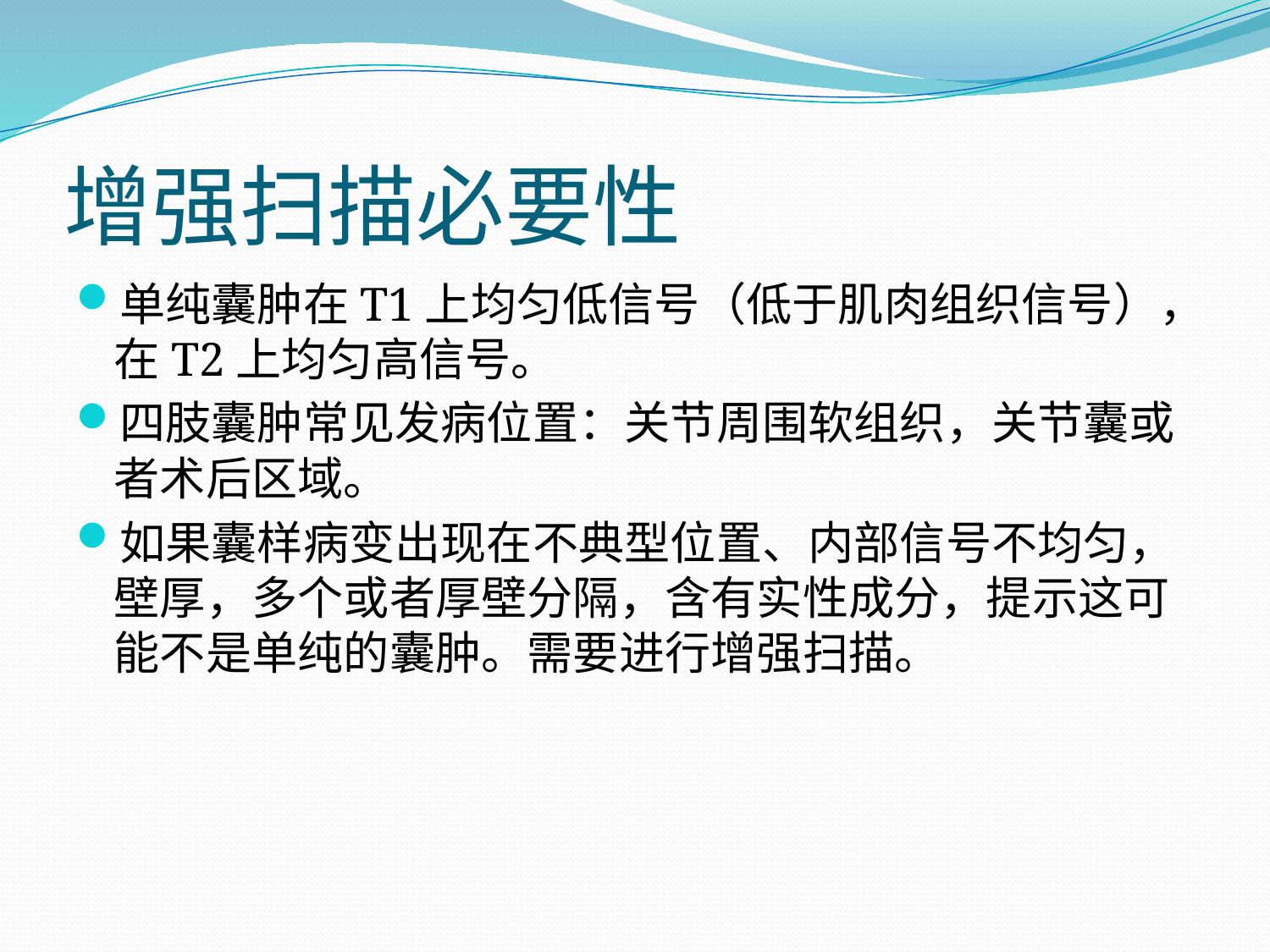

# 增强扫描必要性
单纯囊肿在T1上均匀低信号（低于肌肉组织信号），在T2上均匀高信号。
四肢囊肿常见发病位置：关节周围软组织，关节囊或者术后区域。
如果囊样病变出现在不典型位置、内部信号不均匀，壁厚，多个或者厚壁分隔，含有实性成分，提示这可能不是单纯的囊肿。需要进行增强扫描。